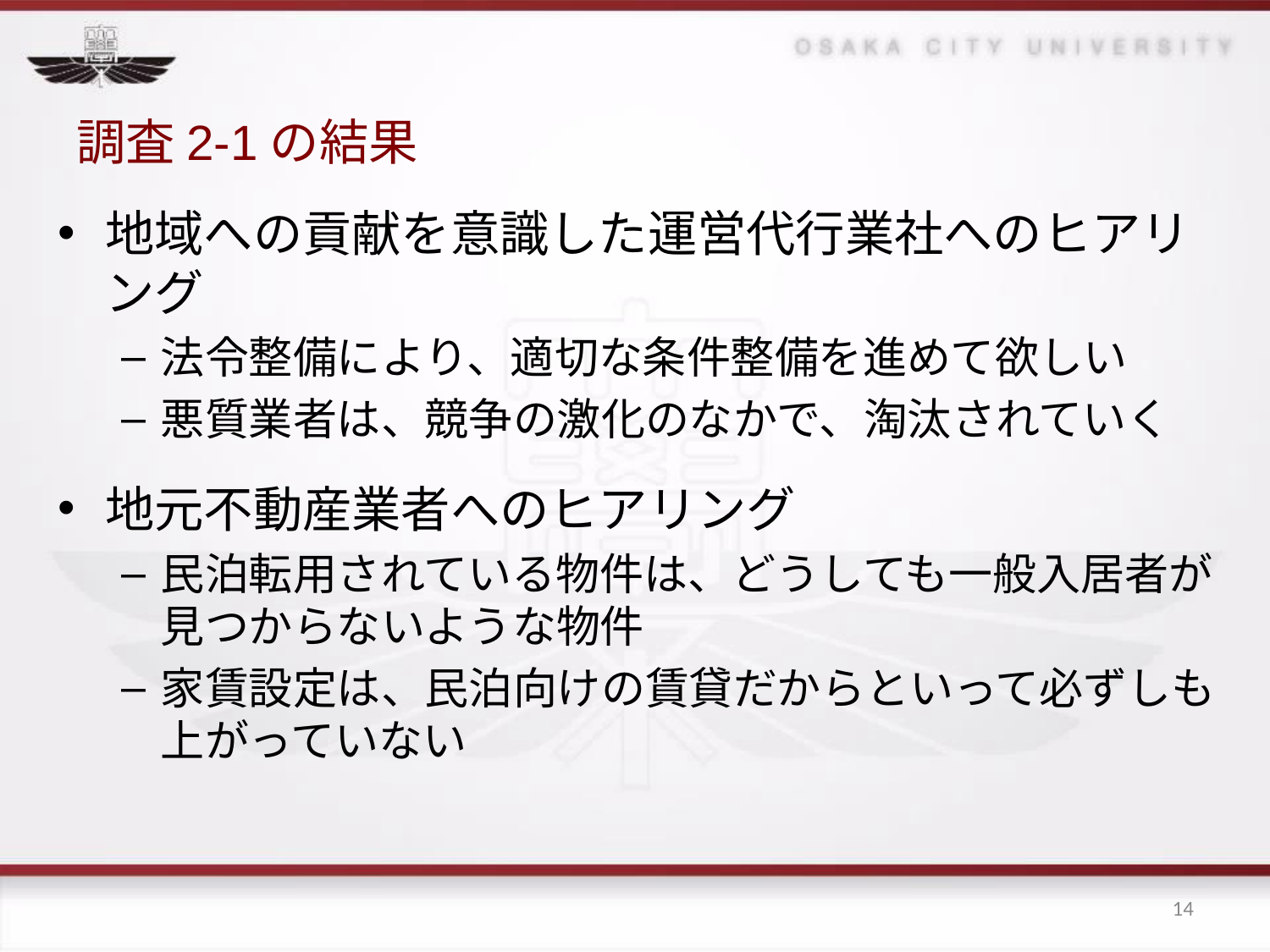

# 調査2-1の結果
地域への貢献を意識した運営代行業社へのヒアリング
法令整備により、適切な条件整備を進めて欲しい
悪質業者は、競争の激化のなかで、淘汰されていく
地元不動産業者へのヒアリング
民泊転用されている物件は、どうしても一般入居者が見つからないような物件
家賃設定は、民泊向けの賃貸だからといって必ずしも上がっていない
14